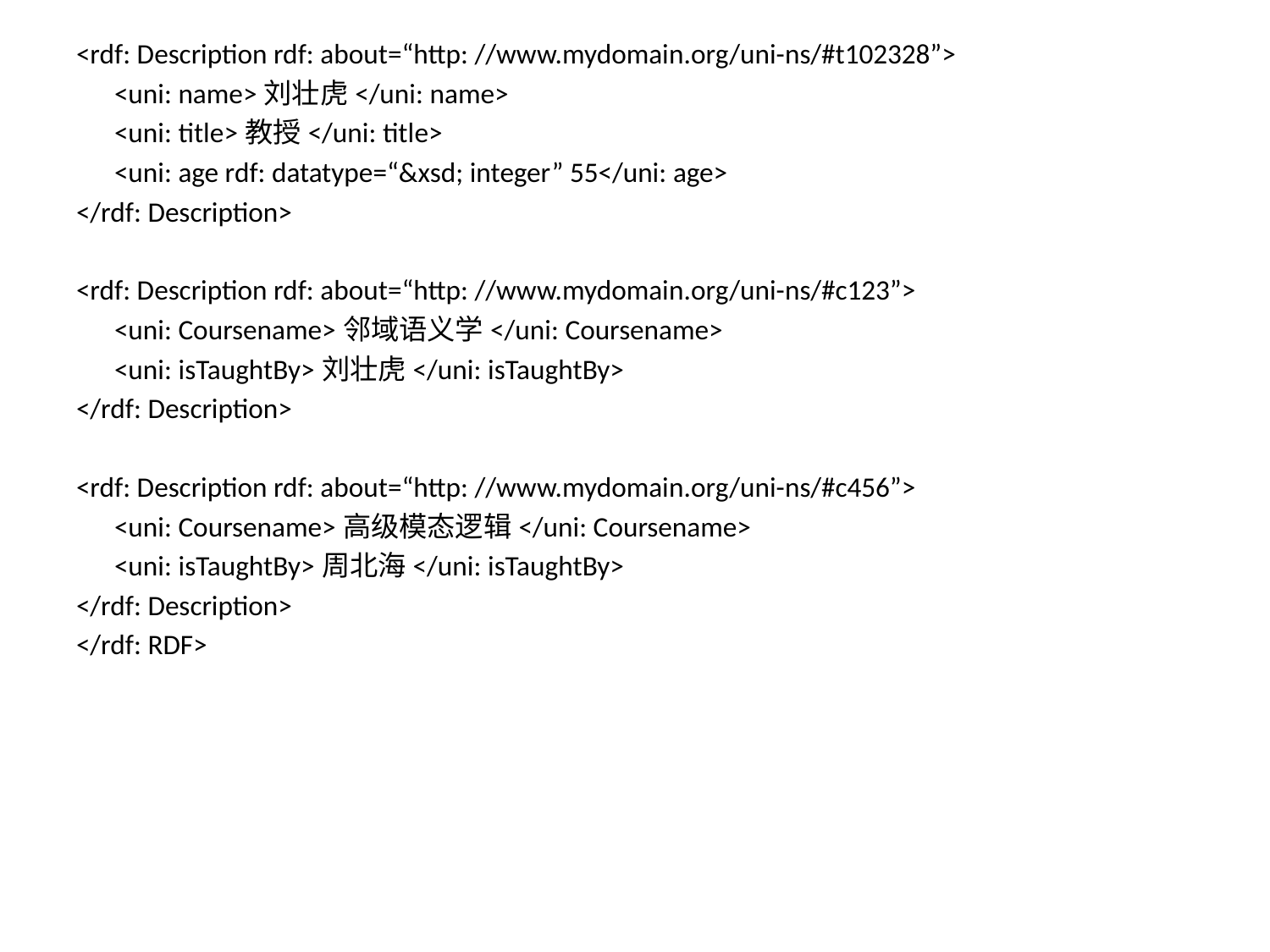

<rdf: Description rdf: about=“http: //www.mydomain.org/uni-ns/#t102328”>
      <uni: name>刘壮虎</uni: name>
      <uni: title>教授</uni: title>
      <uni: age rdf: datatype=“&xsd; integer” 55</uni: age>
</rdf: Description>

<rdf: Description rdf: about=“http: //www.mydomain.org/uni-ns/#c123”>
      <uni: Coursename>邻域语义学</uni: Coursename>
      <uni: isTaughtBy>刘壮虎</uni: isTaughtBy>
</rdf: Description>

<rdf: Description rdf: about=“http: //www.mydomain.org/uni-ns/#c456”>
      <uni: Coursename>高级模态逻辑</uni: Coursename>
      <uni: isTaughtBy>周北海</uni: isTaughtBy>
</rdf: Description>
</rdf: RDF>